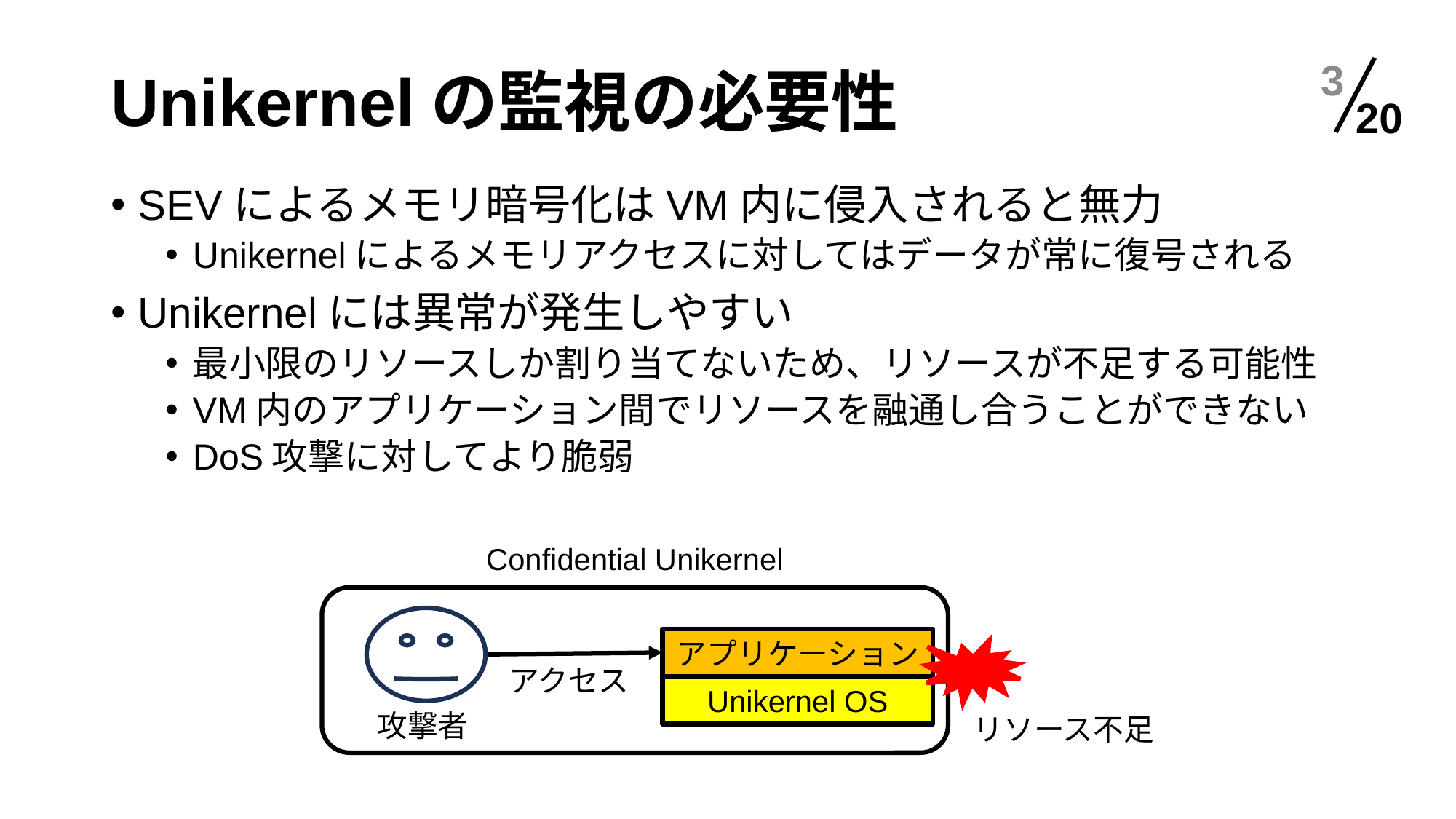

# Unikernelの監視の必要性
3
SEVによるメモリ暗号化はVM内に侵入されると無力
Unikernelによるメモリアクセスに対してはデータが常に復号される
Unikernelには異常が発生しやすい
最小限のリソースしか割り当てないため、リソースが不足する可能性
VM内のアプリケーション間でリソースを融通し合うことができない
DoS攻撃に対してより脆弱
Confidential Unikernel

アプリケーション

アクセス
Unikernel OS
攻撃者
リソース不足